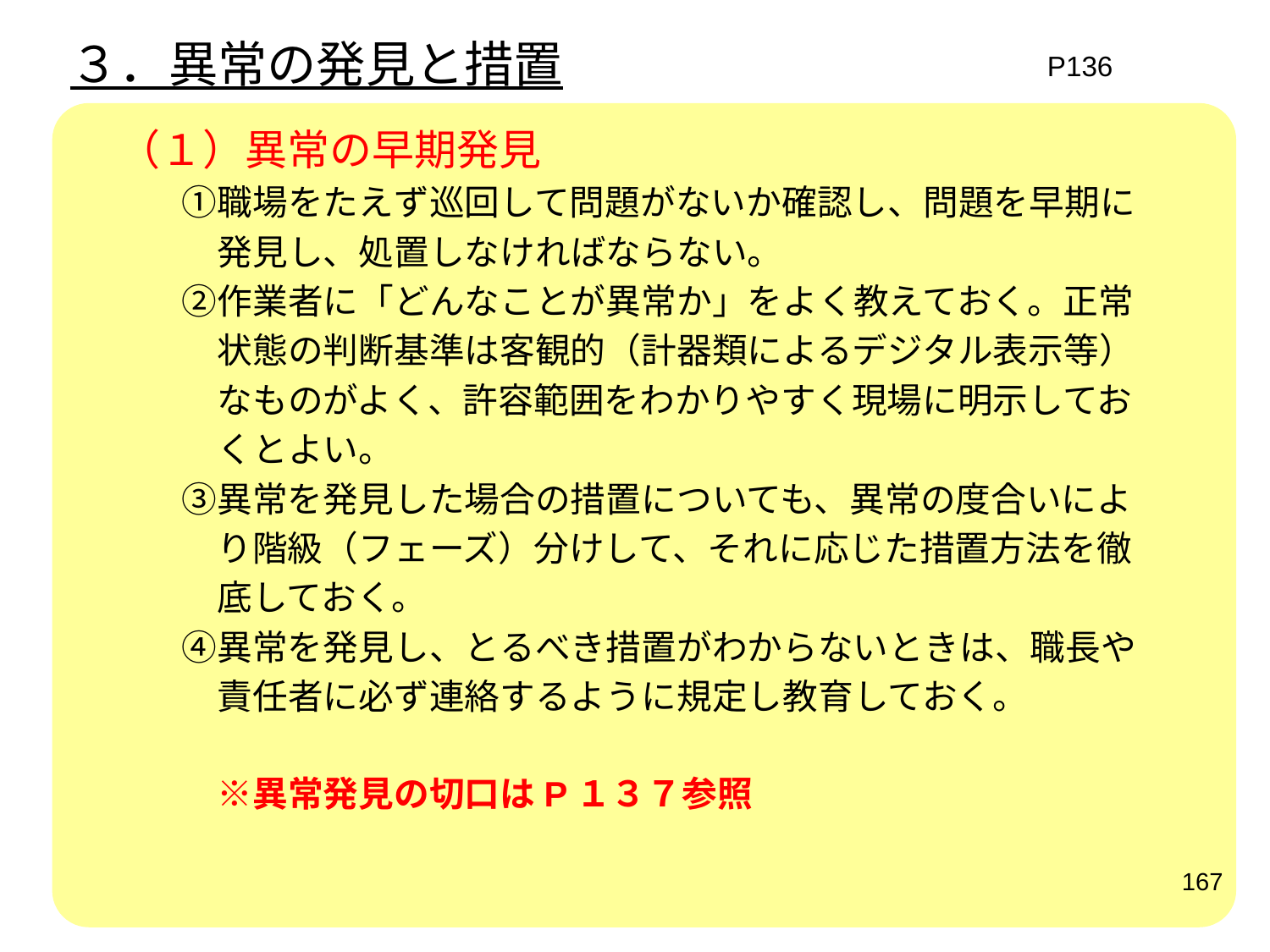

３．異常の発見と措置
P136
　（１）異常の早期発見
　　　①職場をたえず巡回して問題がないか確認し、問題を早期に
　　　　発見し、処置しなければならない。
　　　②作業者に「どんなことが異常か」をよく教えておく。正常
　　　　状態の判断基準は客観的（計器類によるデジタル表示等）
　　　　なものがよく、許容範囲をわかりやすく現場に明示してお
　　　　くとよい。
　　　③異常を発見した場合の措置についても、異常の度合いによ
　　　　り階級（フェーズ）分けして、それに応じた措置方法を徹
　　　　底しておく。
　　　④異常を発見し、とるべき措置がわからないときは、職長や
　　　　責任者に必ず連絡するように規定し教育しておく。

　　　　※異常発見の切口はP１３７参照
167